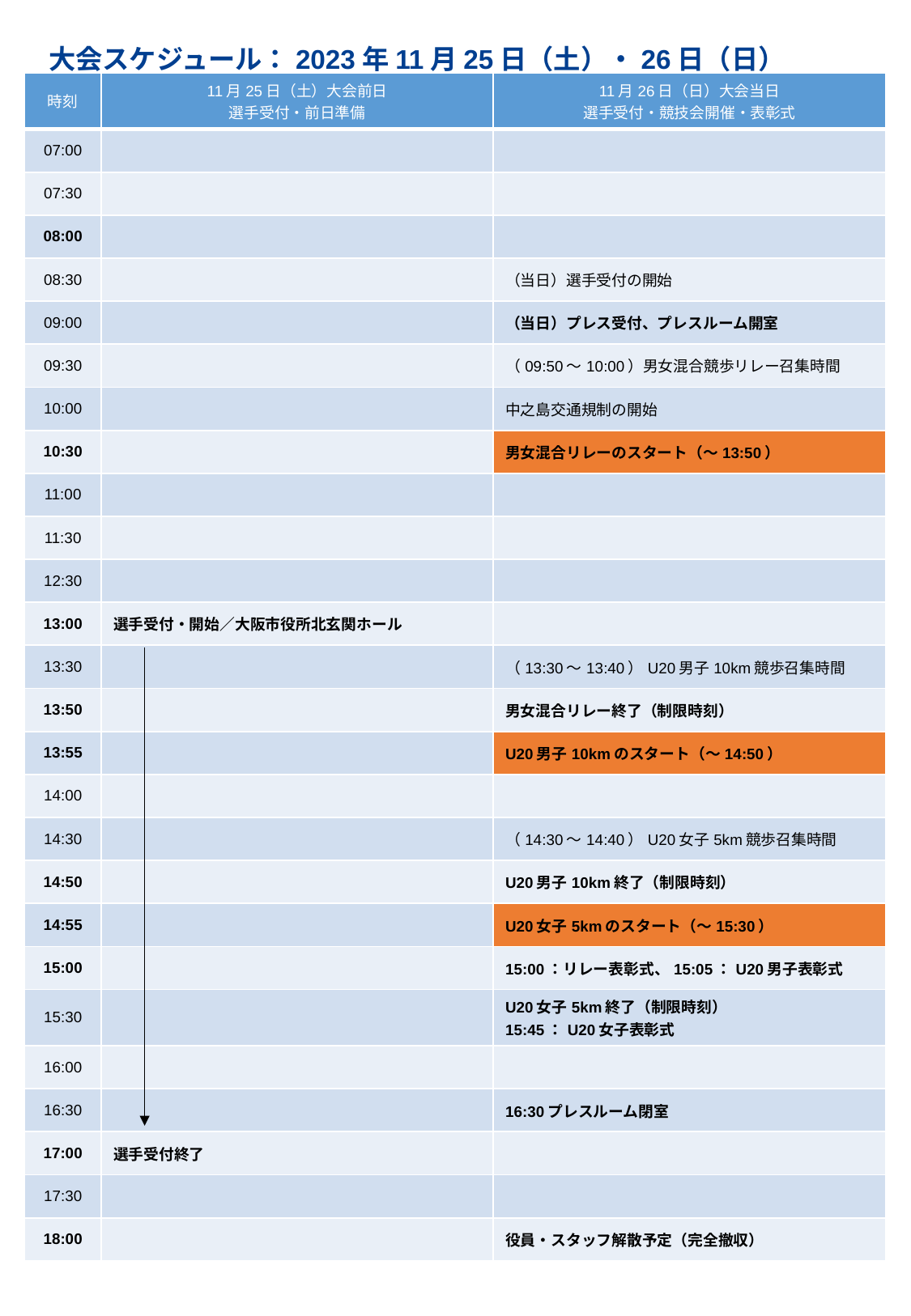

大会スケジュール：2023年11月25日（土）・26日（日）
| 時刻 | 11月25日（土）大会前日 選手受付・前日準備 | 11月26日（日）大会当日 選手受付・競技会開催・表彰式 |
| --- | --- | --- |
| 07:00 |  |  |
| 07:30 |  |  |
| 08:00 |  |  |
| 08:30 |  | （当日）選手受付の開始 |
| 09:00 |  | （当日）プレス受付、プレスルーム開室 |
| 09:30 |  | （09:50～10:00）男女混合競歩リレー召集時間 |
| 10:00 |  | 中之島交通規制の開始 |
| 10:30 |  | 男女混合リレーのスタート（～13:50） |
| 11:00 |  |  |
| 11:30 |  |  |
| 12:30 |  |  |
| 13:00 | 選手受付・開始／大阪市役所北玄関ホール |  |
| 13:30 |  | （13:30～13:40）U20男子10km競歩召集時間 |
| 13:50 |  | 男女混合リレー終了（制限時刻） |
| 13:55 |  | U20男子10kmのスタート（～14:50） |
| 14:00 |  |  |
| 14:30 |  | （14:30～14:40）U20女子5km競歩召集時間 |
| 14:50 |  | U20男子10km終了（制限時刻） |
| 14:55 |  | U20女子5kmのスタート（～15:30） |
| 15:00 |  | 15:00：リレー表彰式、15:05：U20男子表彰式 |
| 15:30 |  | U20女子5km終了（制限時刻） 15:45：U20女子表彰式 |
| 16:00 |  |  |
| 16:30 |  | 16:30プレスルーム閉室 |
| 17:00 | 選手受付終了 |  |
| 17:30 |  |  |
| 18:00 |  | 役員・スタッフ解散予定（完全撤収） |